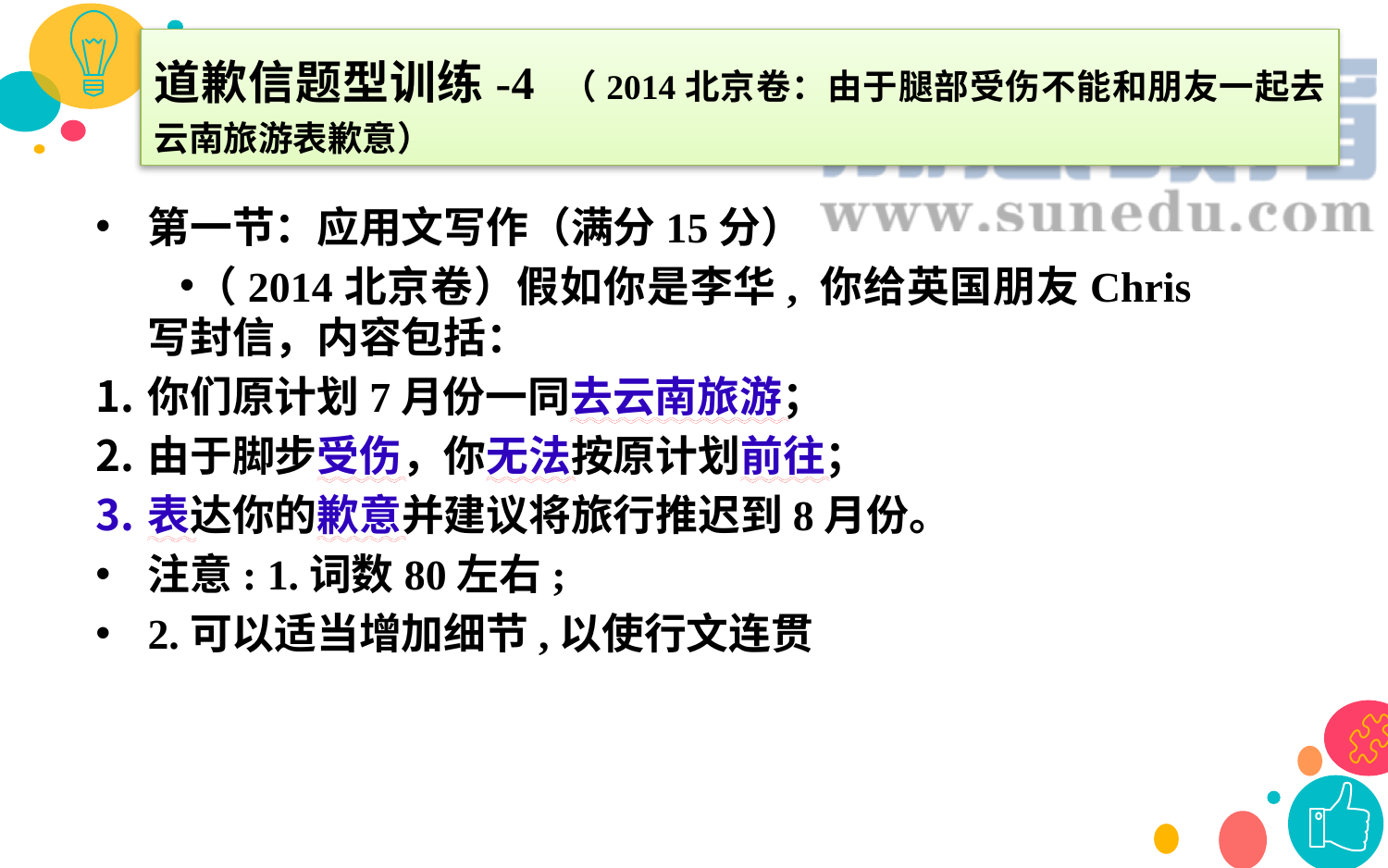

道歉信题型训练-4 （2014北京卷：由于腿部受伤不能和朋友一起去云南旅游表歉意）
第一节：应用文写作（满分15分）
（2014北京卷）假如你是李华, 你给英国朋友Chris写封信，内容包括：
你们原计划7月份一同去云南旅游；
由于脚步受伤，你无法按原计划前往；
表达你的歉意并建议将旅行推迟到8月份。
注意: 1.词数80左右;
2.可以适当增加细节,以使行文连贯